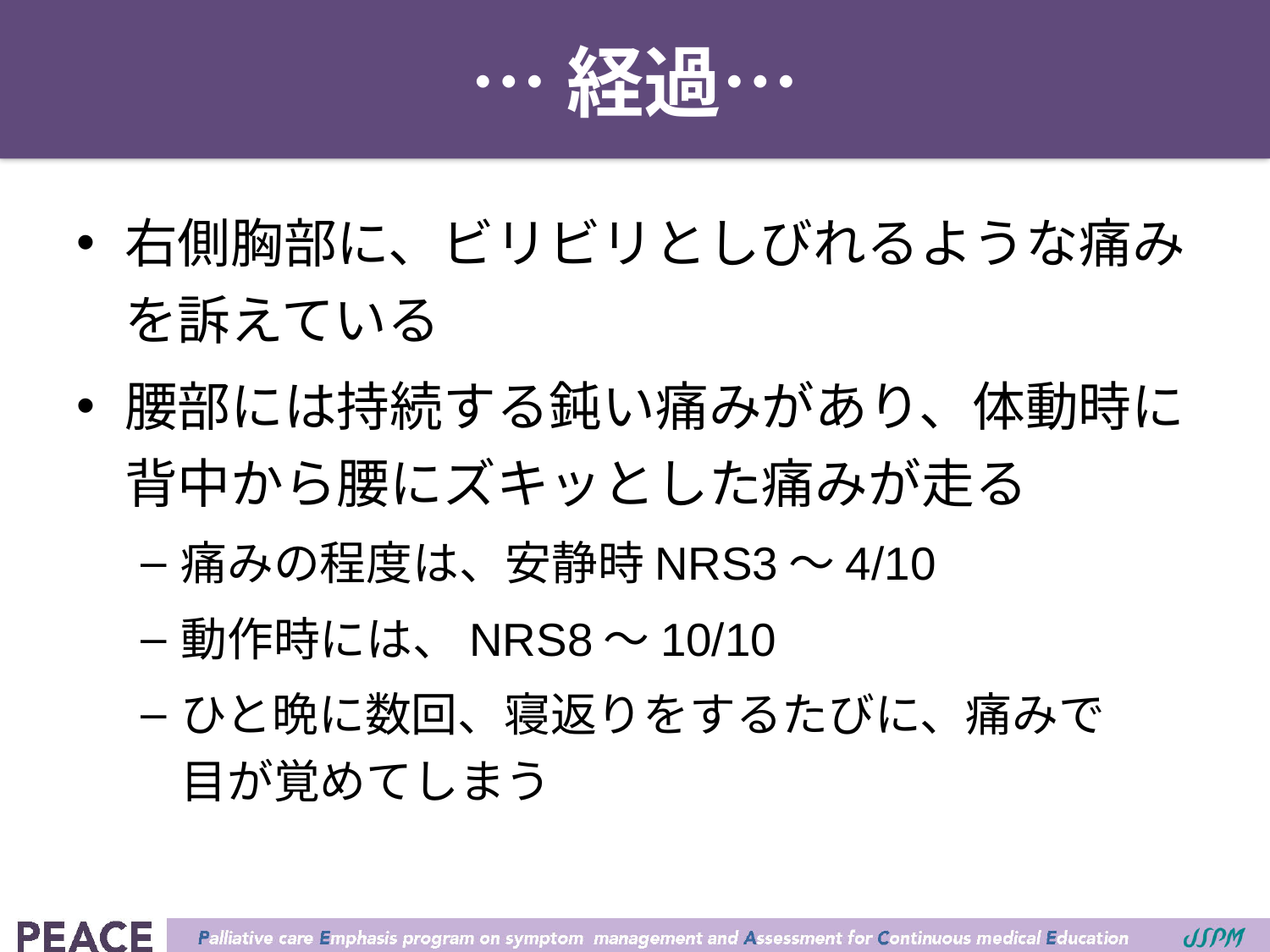

# …経過…
右側胸部に、ビリビリとしびれるような痛みを訴えている
腰部には持続する鈍い痛みがあり、体動時に
背中から腰にズキッとした痛みが走る
痛みの程度は、安静時NRS3〜4/10
動作時には、NRS8～10/10
ひと晩に数回、寝返りをするたびに、痛みで
目が覚めてしまう